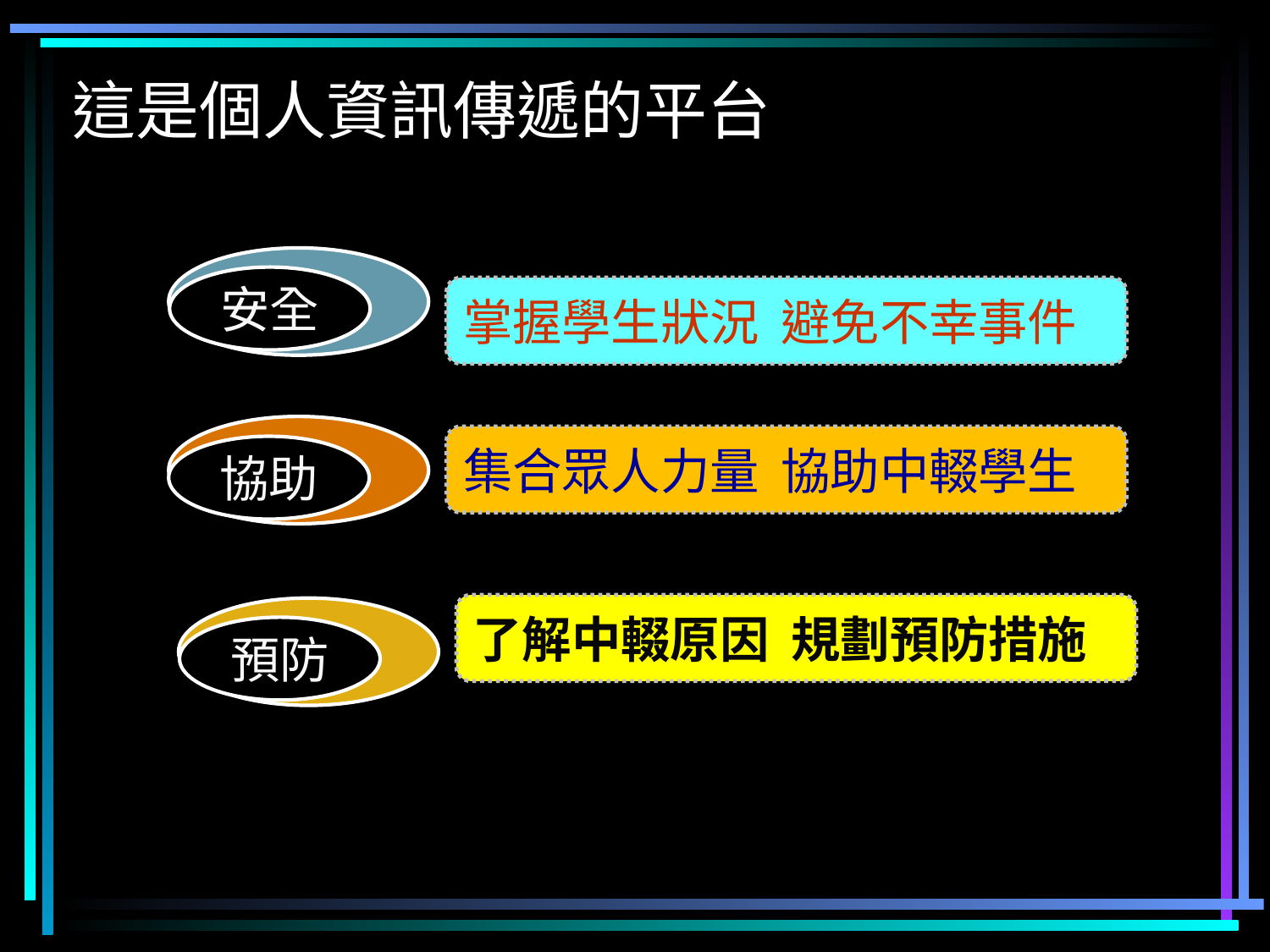

這是個人資訊傳遞的平台

安全
掌握學生狀況  避免不幸事件

協助
集合眾人力量  協助中輟學生
了解中輟原因  規劃預防措施

預防